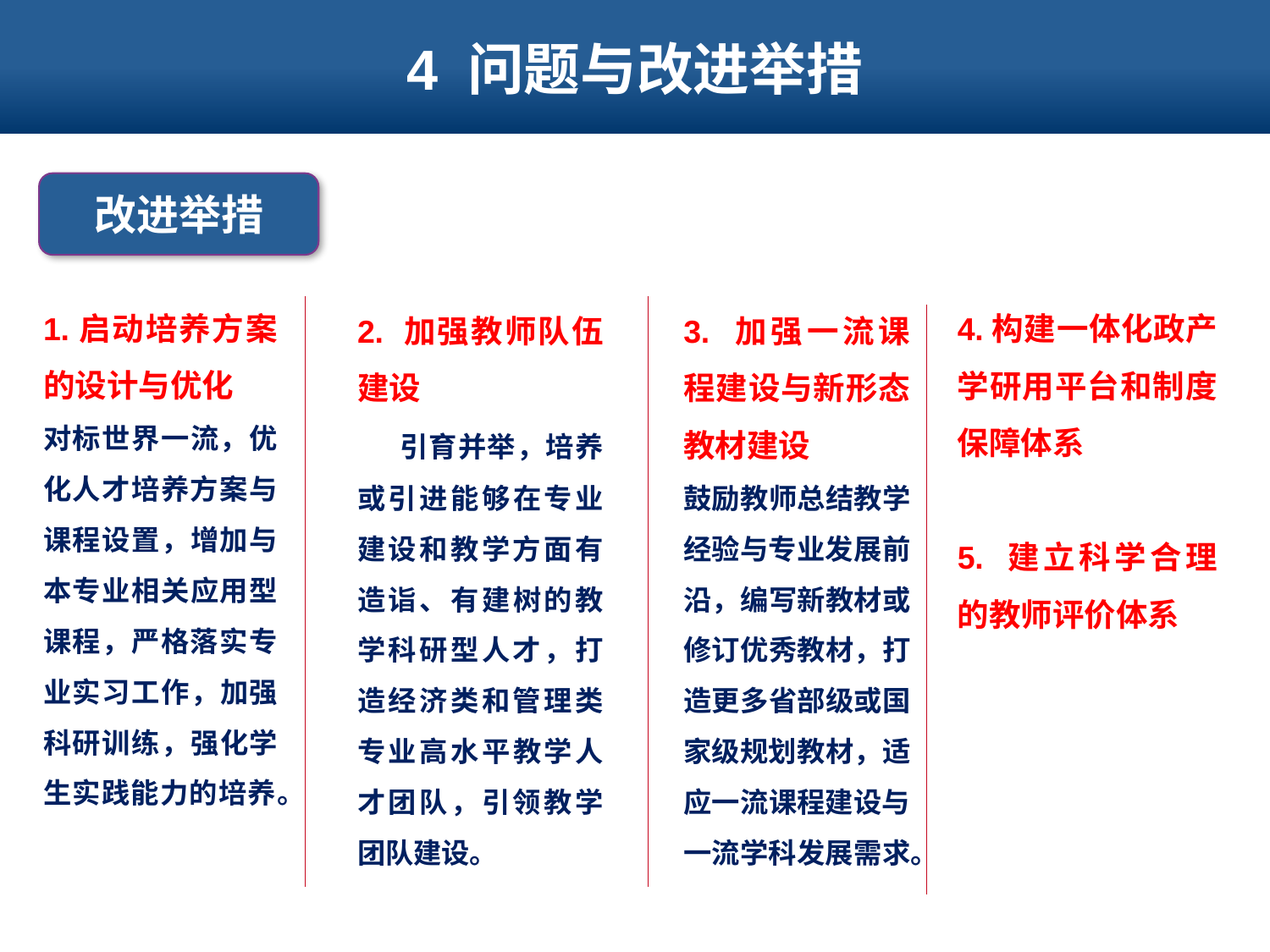

# 4 问题与改进举措
改进举措
1.启动培养方案的设计与优化
对标世界一流，优化人才培养方案与课程设置，增加与本专业相关应用型课程，严格落实专业实习工作，加强科研训练，强化学生实践能力的培养。
4.构建一体化政产学研用平台和制度保障体系

5. 建立科学合理的教师评价体系

2. 加强教师队伍建设
    引育并举，培养或引进能够在专业建设和教学方面有造诣、有建树的教学科研型人才，打造经济类和管理类专业高水平教学人才团队，引领教学团队建设。
3. 加强一流课程建设与新形态教材建设
鼓励教师总结教学经验与专业发展前沿，编写新教材或修订优秀教材，打造更多省部级或国家级规划教材，适应一流课程建设与一流学科发展需求。